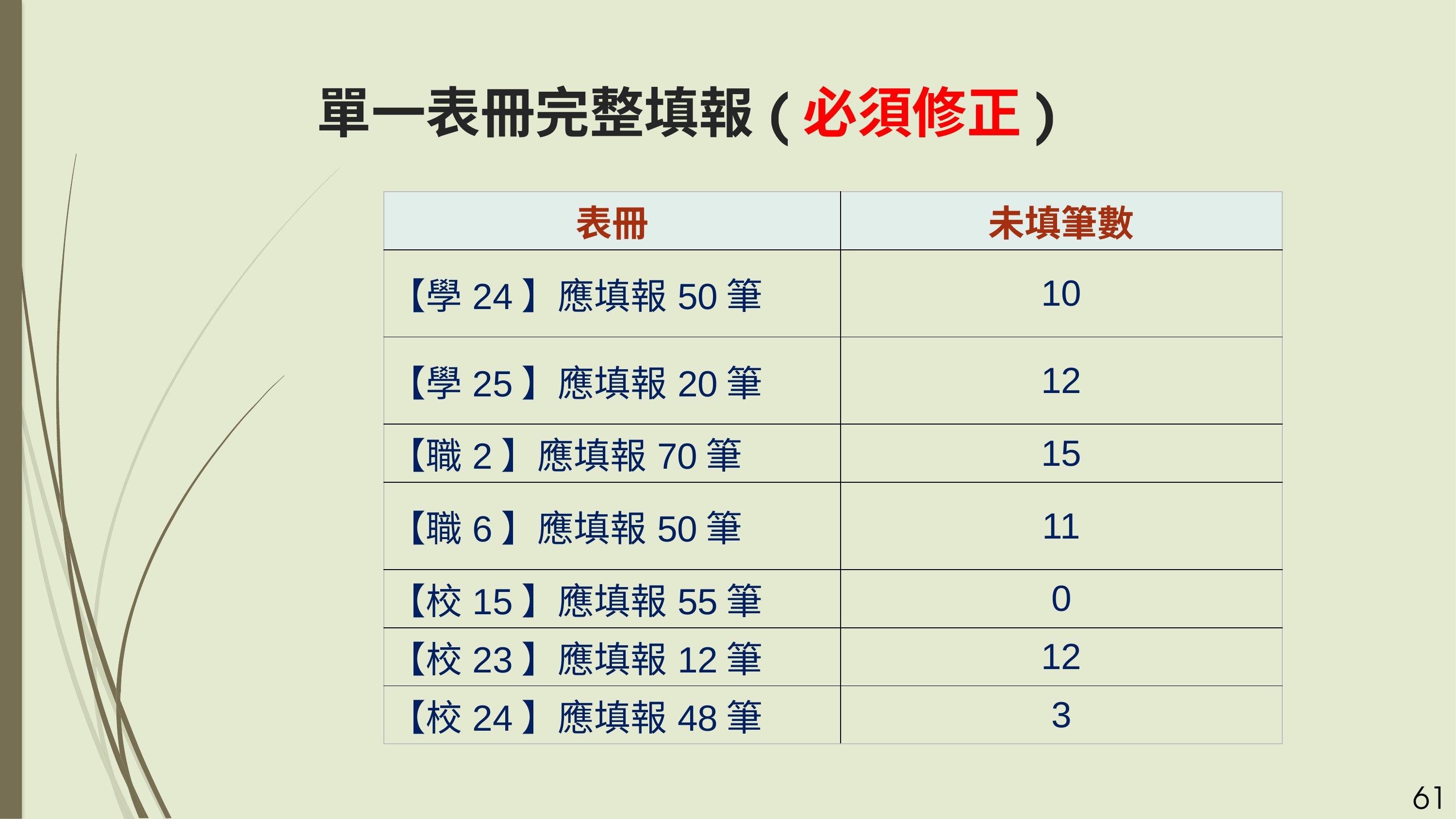

# 單一表冊完整填報(必須修正)
| 表冊 | 未填筆數 |
| --- | --- |
| 【學24】應填報50筆 | 10 |
| 【學25】應填報20筆 | 12 |
| 【職2】應填報70筆 | 15 |
| 【職6】應填報50筆 | 11 |
| 【校15】應填報55筆 | 0 |
| 【校23】應填報12筆 | 12 |
| 【校24】應填報48筆 | 3 |
61